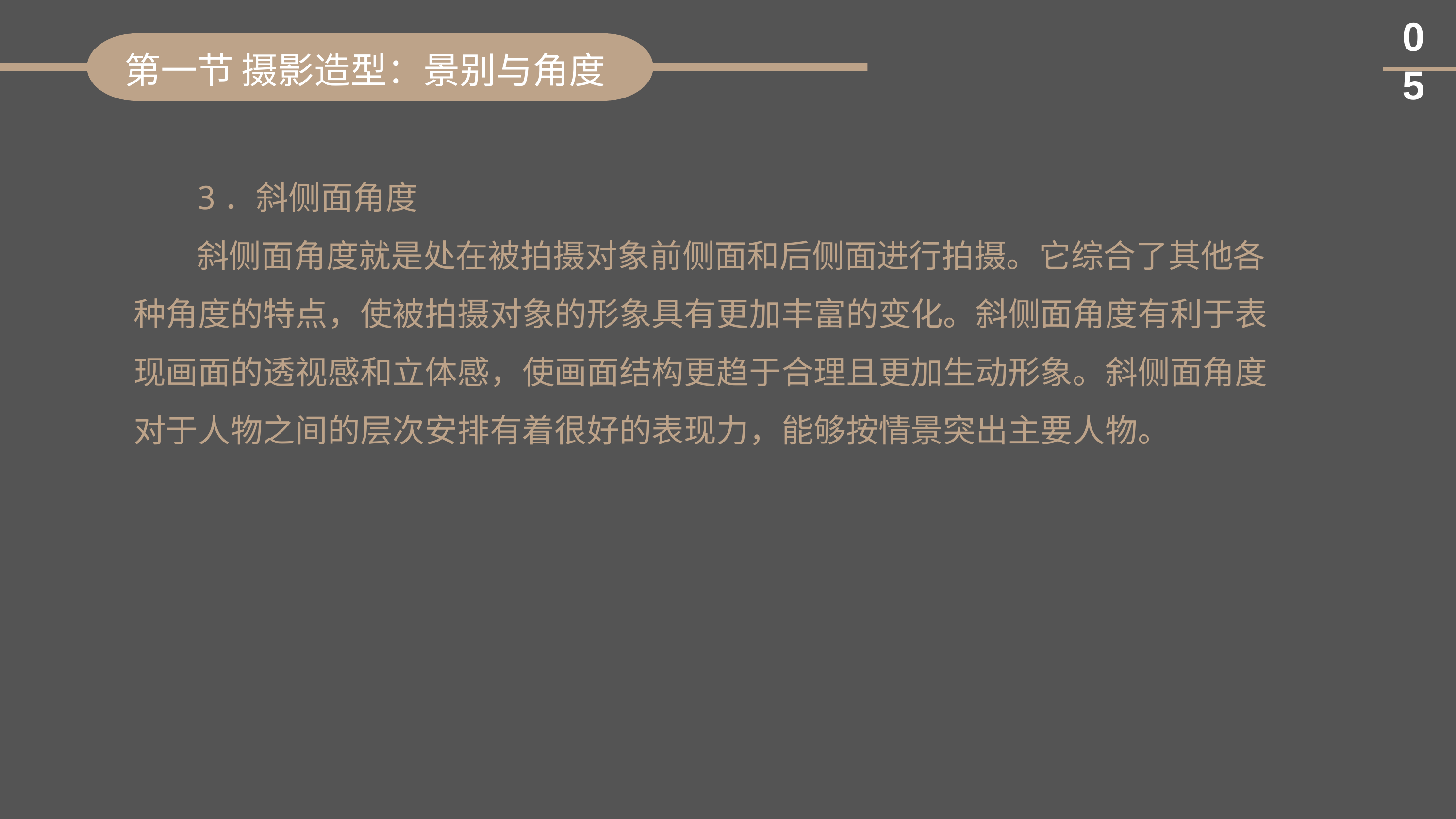

05

第一节 摄影造型：景别与角度

3．斜侧面角度
斜侧面角度就是处在被拍摄对象前侧面和后侧面进行拍摄。它综合了其他各种角度的特点，使被拍摄对象的形象具有更加丰富的变化。斜侧面角度有利于表现画面的透视感和立体感，使画面结构更趋于合理且更加生动形象。斜侧面角度对于人物之间的层次安排有着很好的表现力，能够按情景突出主要人物。